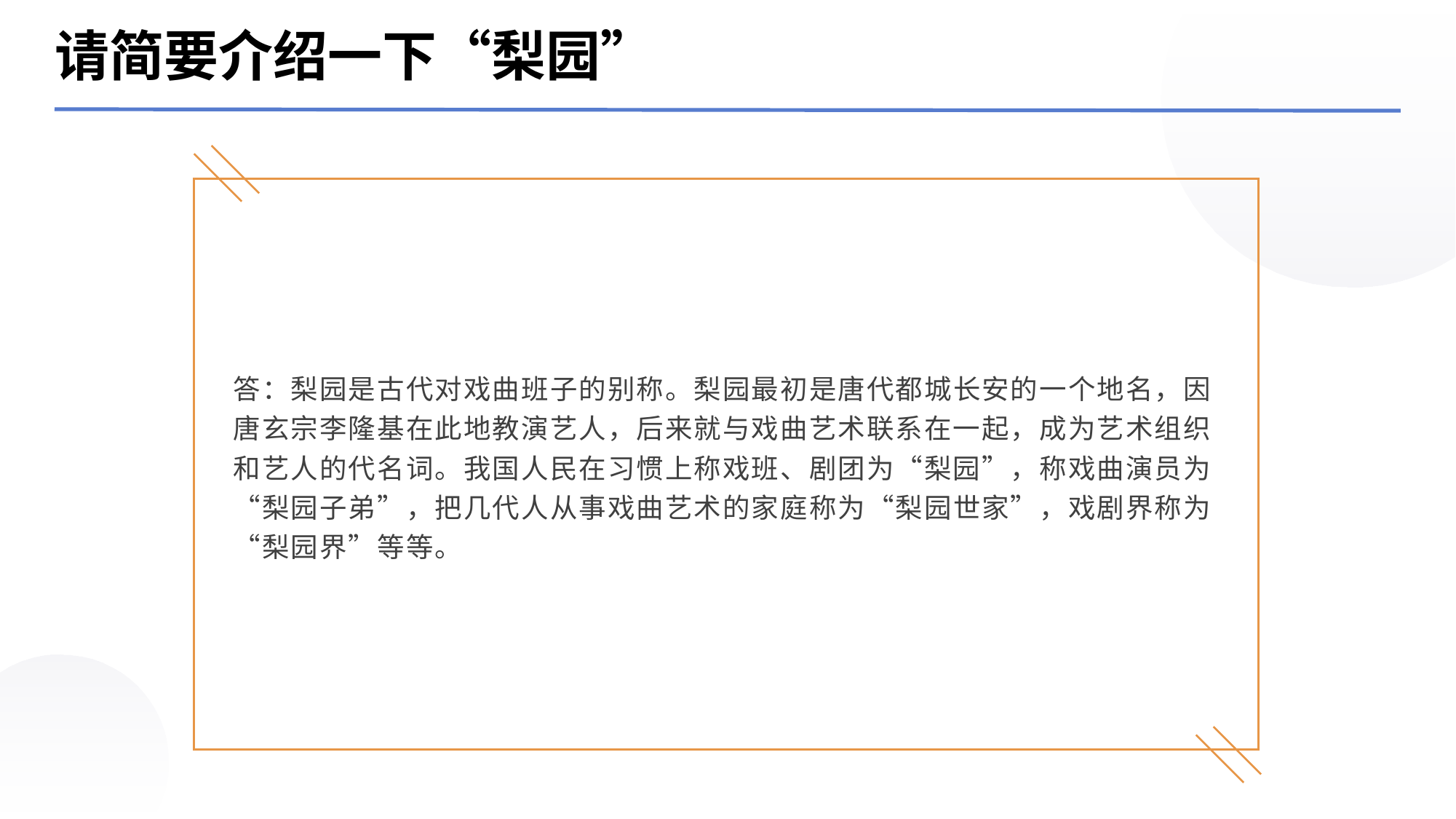

请简要介绍一下“梨园”

答：梨园是古代对戏曲班子的别称。梨园最初是唐代都城长安的一个地名，因唐玄宗李隆基在此地教演艺人，后来就与戏曲艺术联系在一起，成为艺术组织和艺人的代名词。我国人民在习惯上称戏班、剧团为“梨园”，称戏曲演员为“梨园子弟”，把几代人从事戏曲艺术的家庭称为“梨园世家”，戏剧界称为“梨园界”等等。